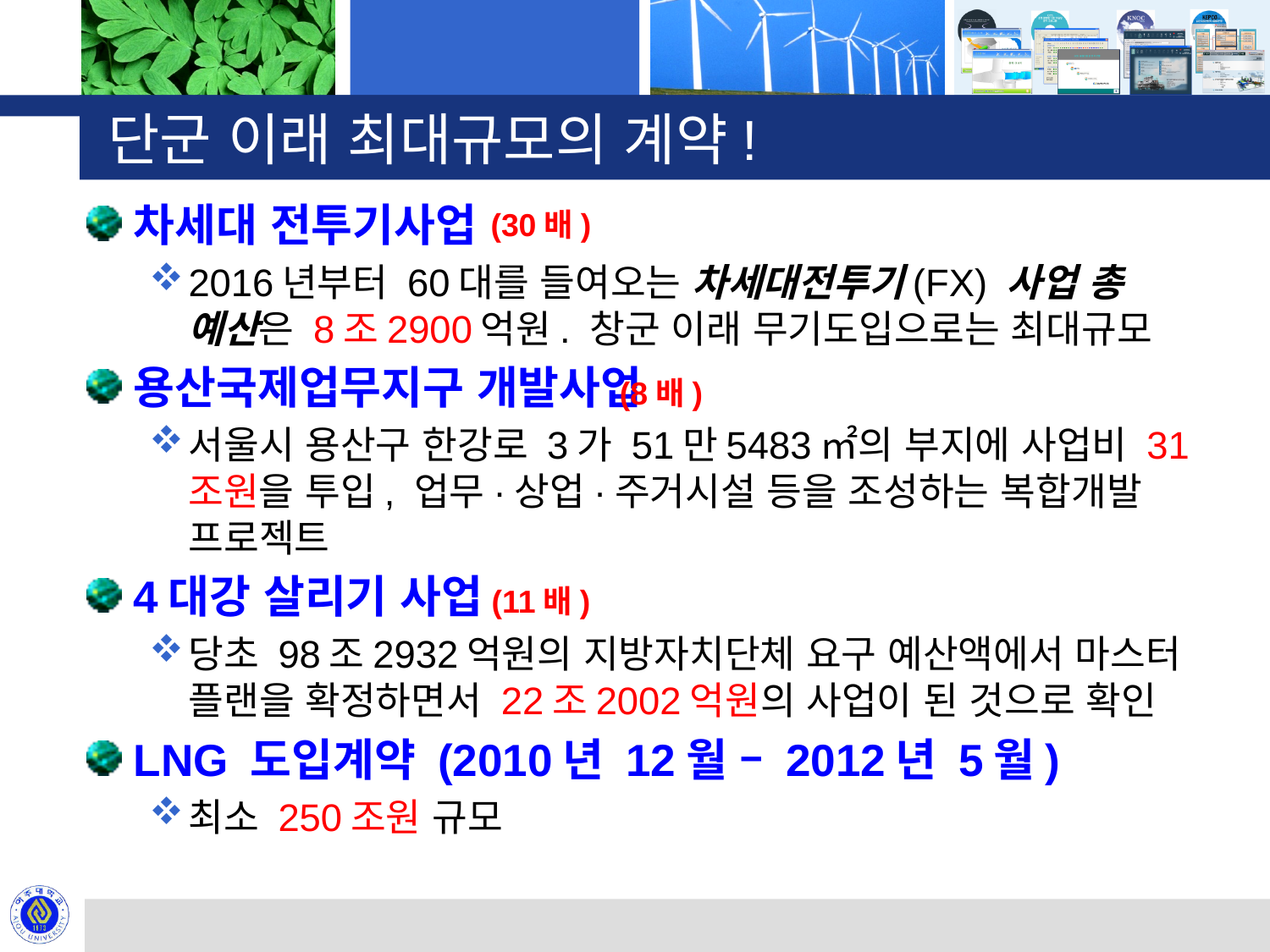

# 단군 이래 최대규모의 계약!
차세대 전투기사업
2016년부터 60대를 들여오는 차세대전투기(FX) 사업 총 예산은 8조2900억원. 창군 이래 무기도입으로는 최대규모
용산국제업무지구 개발사업
서울시 용산구 한강로 3가 51만5483㎡의 부지에 사업비 31조원을 투입, 업무·상업·주거시설 등을 조성하는 복합개발 프로젝트
4대강 살리기 사업
당초 98조2932억원의 지방자치단체 요구 예산액에서 마스터 플랜을 확정하면서 22조2002억원의 사업이 된 것으로 확인
LNG 도입계약 (2010년 12월 – 2012년 5월)
최소 250조원 규모
(30배)
(8배)
(11배)